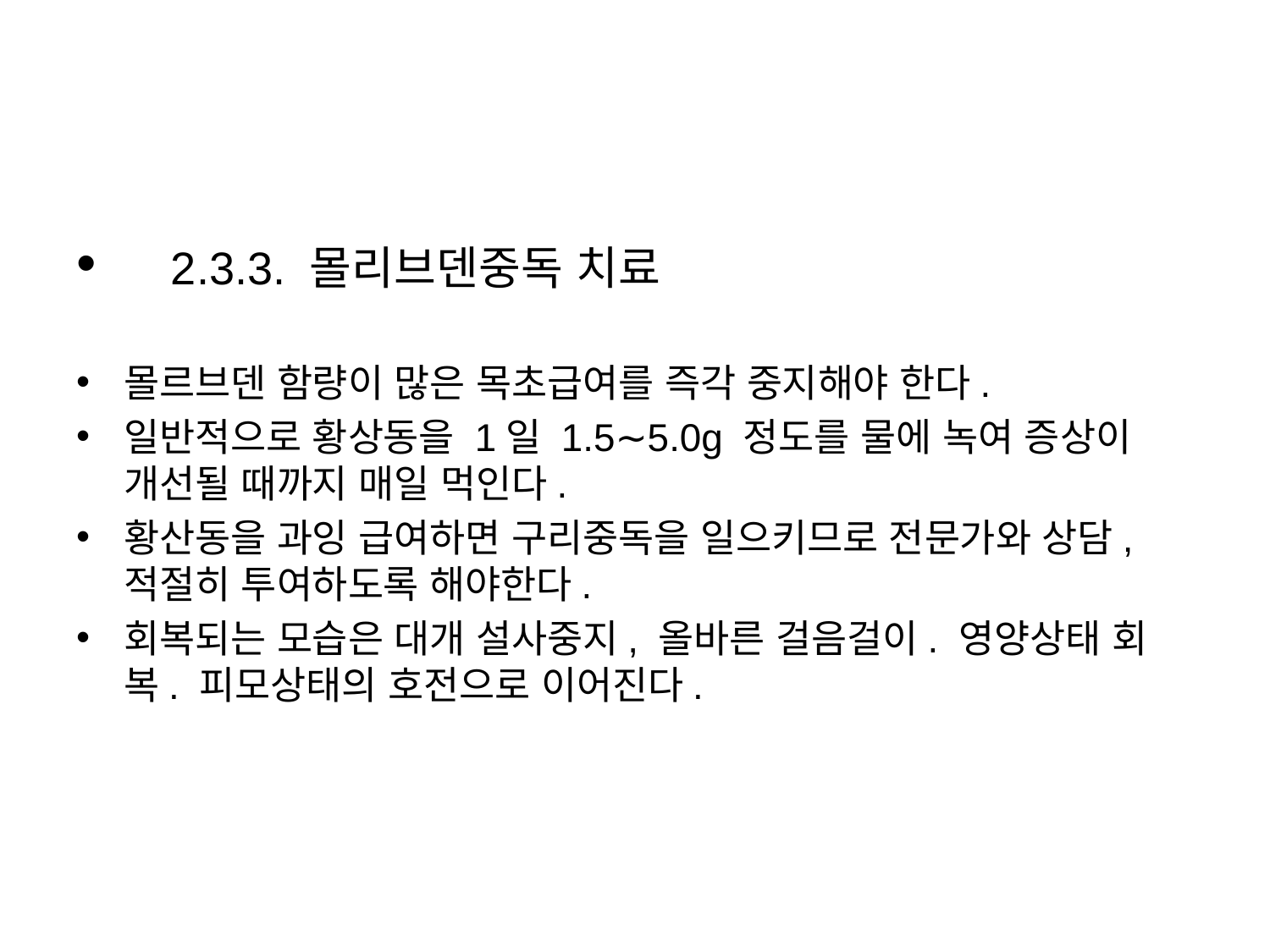

#
   2.3.3. 몰리브덴중독 치료

몰르브덴 함량이 많은 목초급여를 즉각 중지해야 한다.
일반적으로 황상동을 1일 1.5∼5.0g 정도를 물에 녹여 증상이  개선될 때까지 매일 먹인다.
황산동을 과잉 급여하면 구리중독을 일으키므로 전문가와 상담, 적절히 투여하도록 해야한다.
회복되는 모습은 대개 설사중지, 올바른 걸음걸이. 영양상태 회복. 피모상태의 호전으로 이어진다.